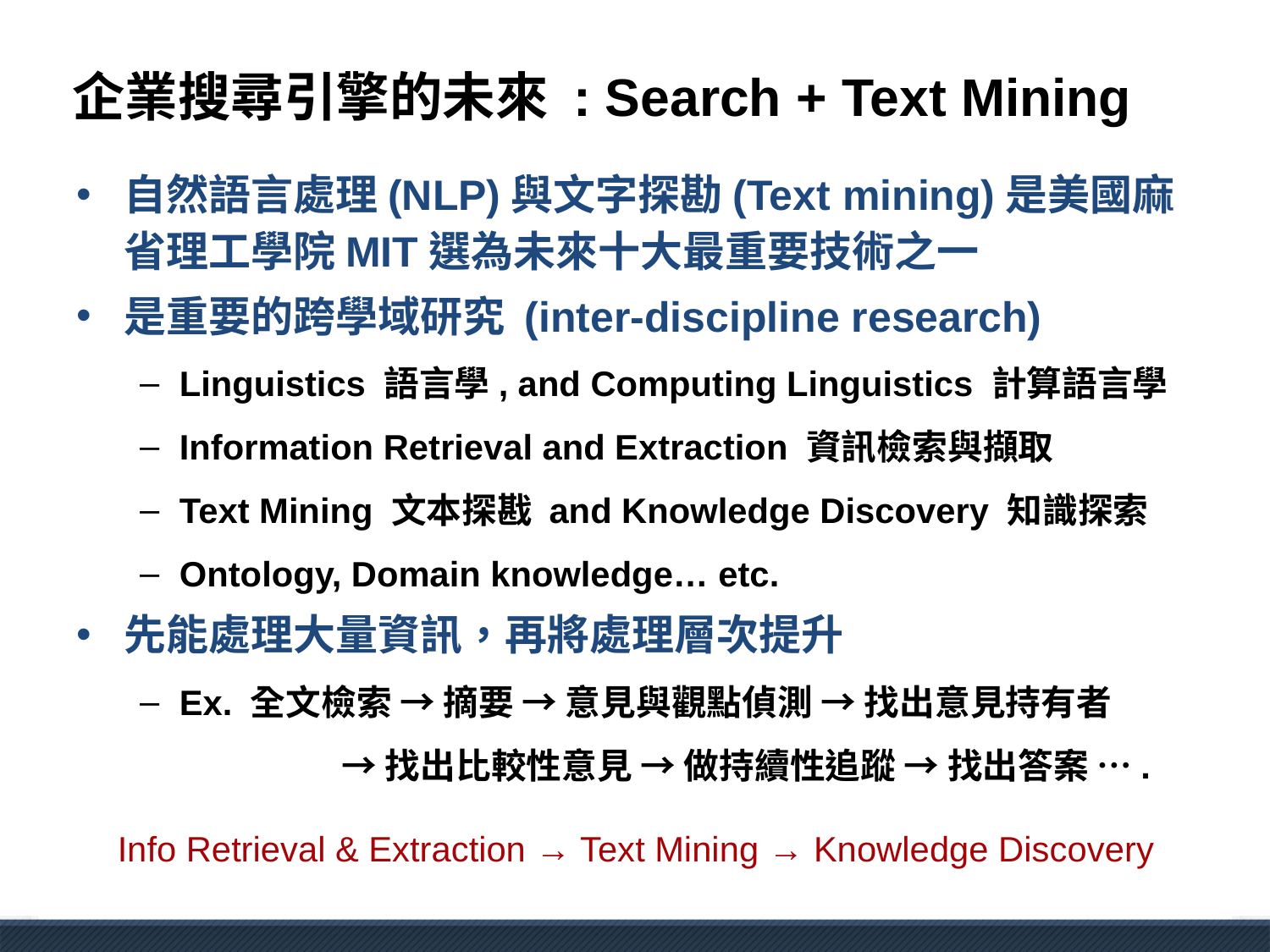

# 企業搜尋引擎的未來 : Search + Text Mining
自然語言處理(NLP)與文字探勘(Text mining)是美國麻省理工學院MIT選為未來十大最重要技術之一
是重要的跨學域研究 (inter-discipline research)
Linguistics 語言學, and Computing Linguistics 計算語言學
Information Retrieval and Extraction 資訊檢索與擷取
Text Mining 文本探戡 and Knowledge Discovery 知識探索
Ontology, Domain knowledge… etc.
先能處理大量資訊，再將處理層次提升
Ex. 全文檢索 → 摘要 → 意見與觀點偵測 → 找出意見持有者
		　→ 找出比較性意見 → 做持續性追蹤 → 找出答案 ….
Info Retrieval & Extraction → Text Mining → Knowledge Discovery